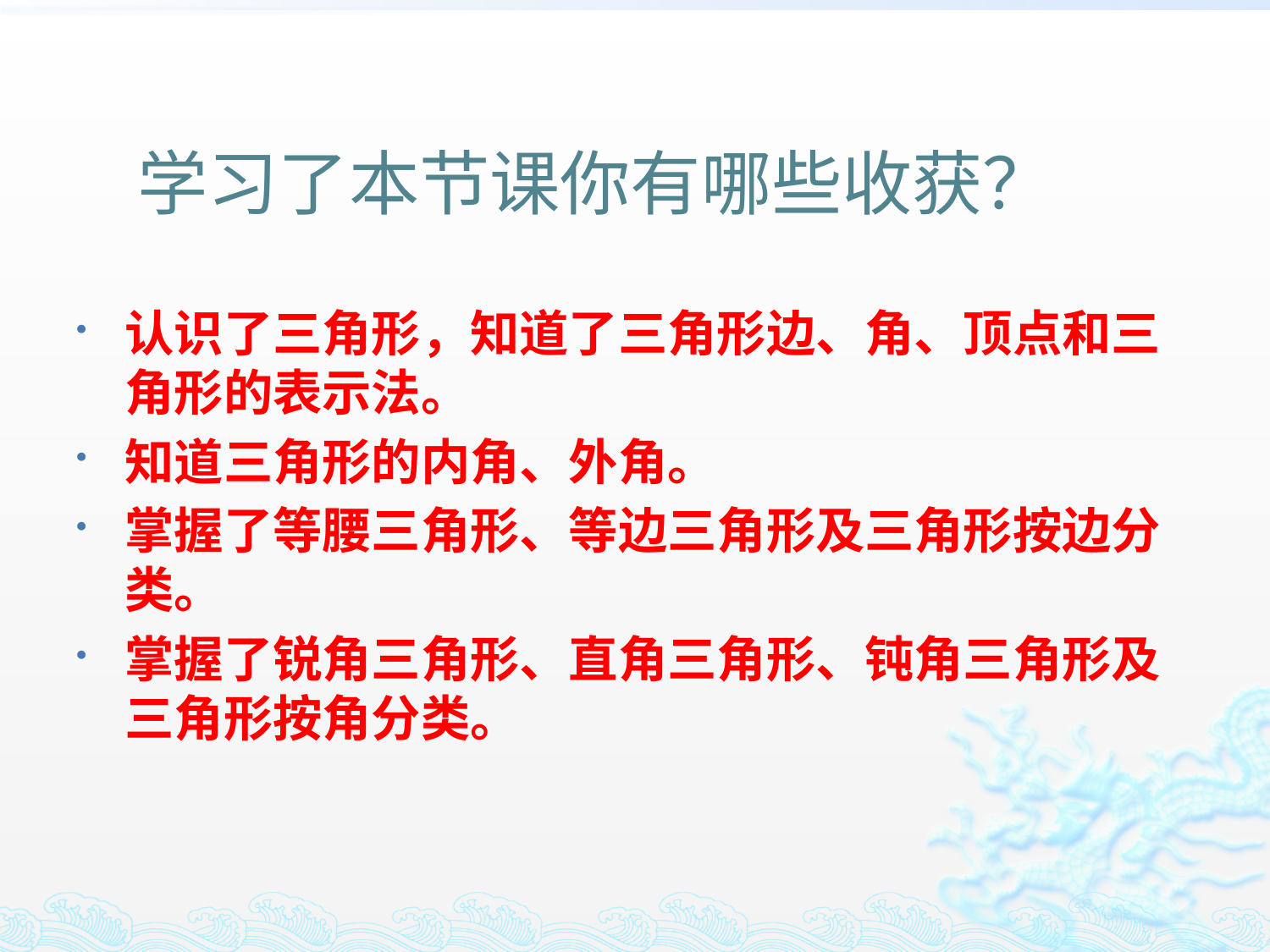

# 学习了本节课你有哪些收获？
认识了三角形，知道了三角形边、角、顶点和三角形的表示法。
知道三角形的内角、外角。
掌握了等腰三角形、等边三角形及三角形按边分类。
掌握了锐角三角形、直角三角形、钝角三角形及三角形按角分类。